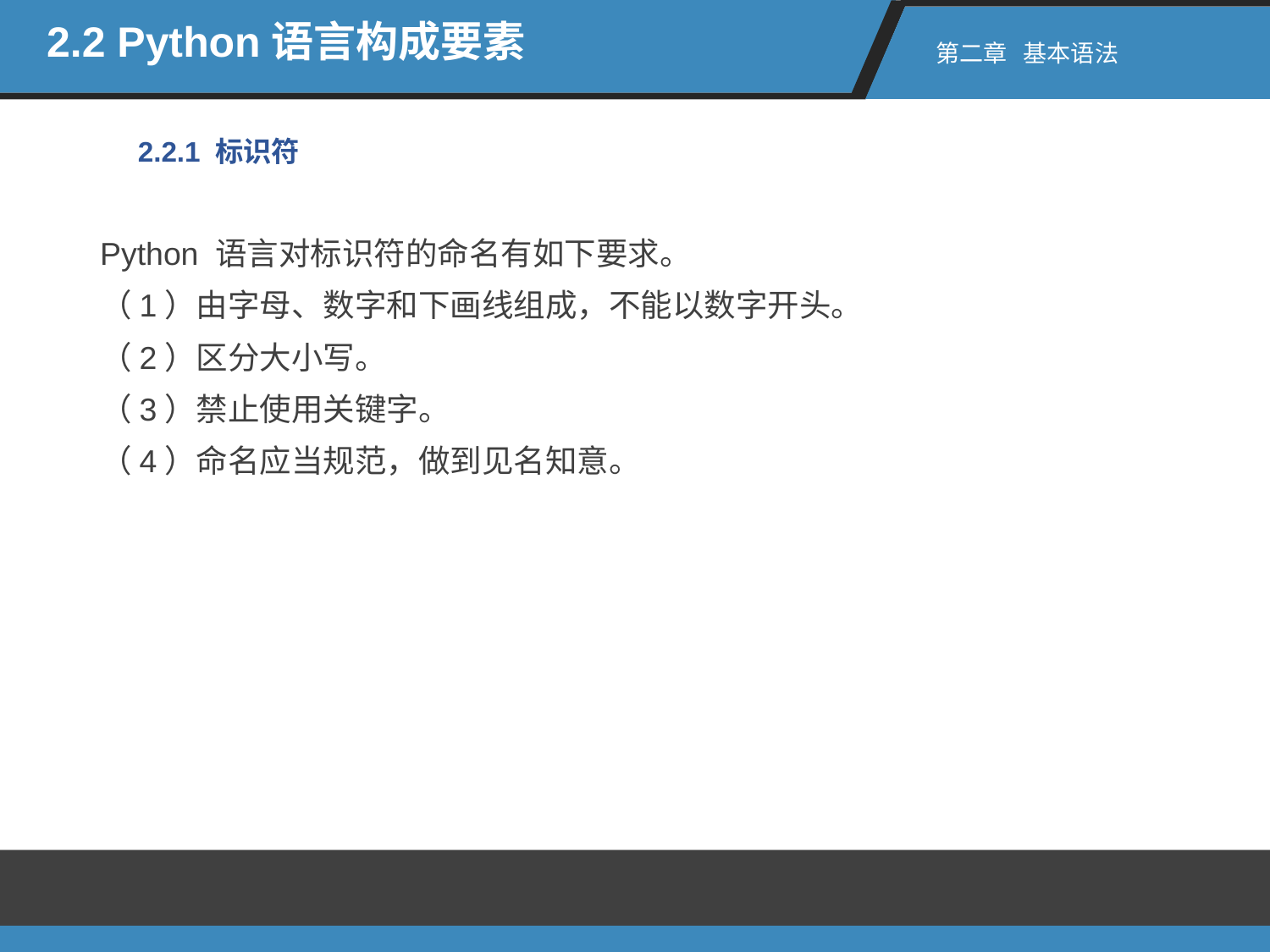

2.2 Python语言构成要素

第二章   基本语法
2.2.1 标识符
Python 语言对标识符的命名有如下要求。
（1）由字母、数字和下画线组成，不能以数字开头。
（2）区分大小写。
（3）禁止使用关键字。
（4）命名应当规范，做到见名知意。